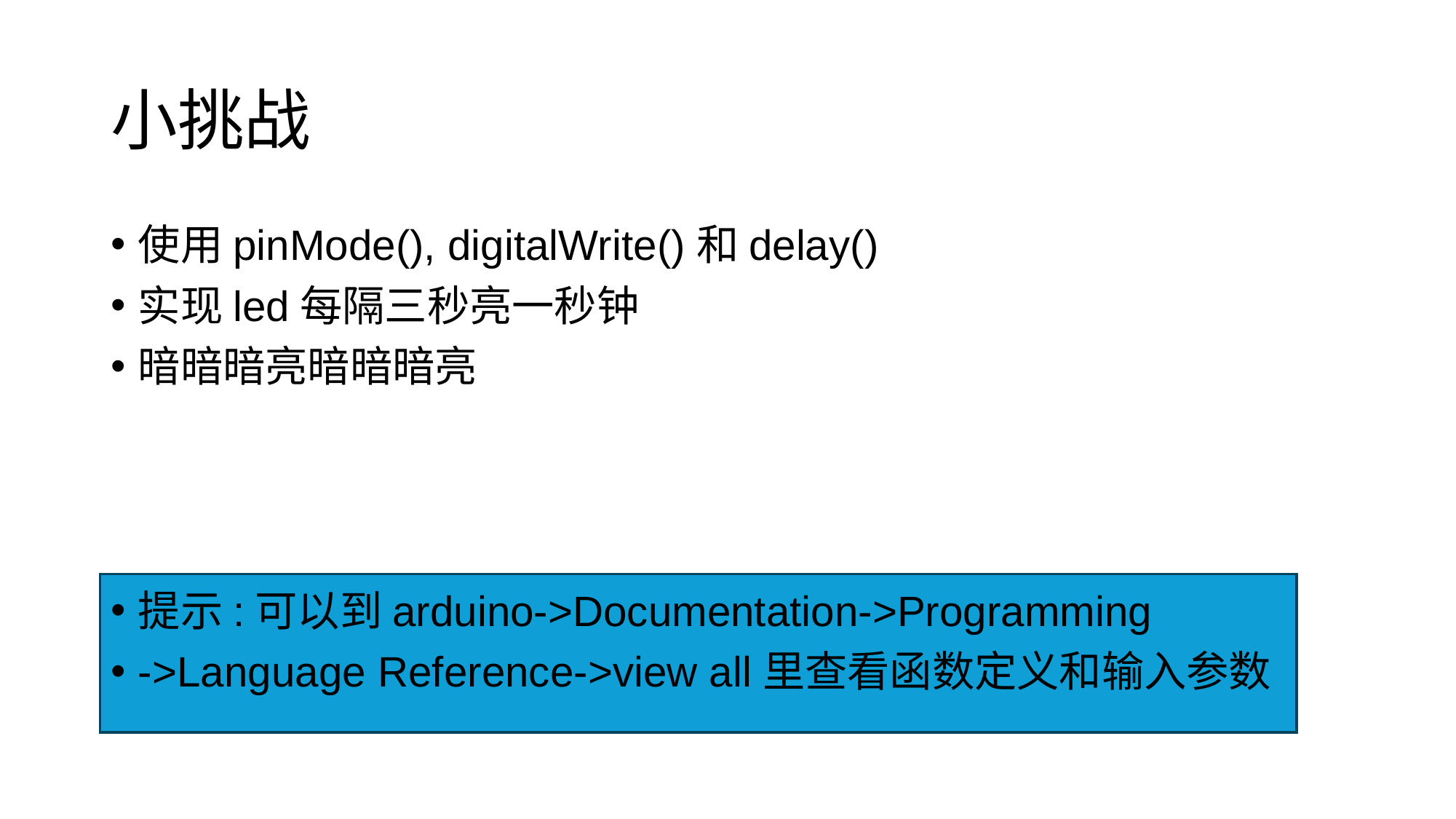

# 小挑战
使用pinMode(), digitalWrite()和delay()
实现led每隔三秒亮一秒钟
暗暗暗亮暗暗暗亮

提示:可以到arduino->Documentation->Programming
->Language Reference->view all里查看函数定义和输入参数